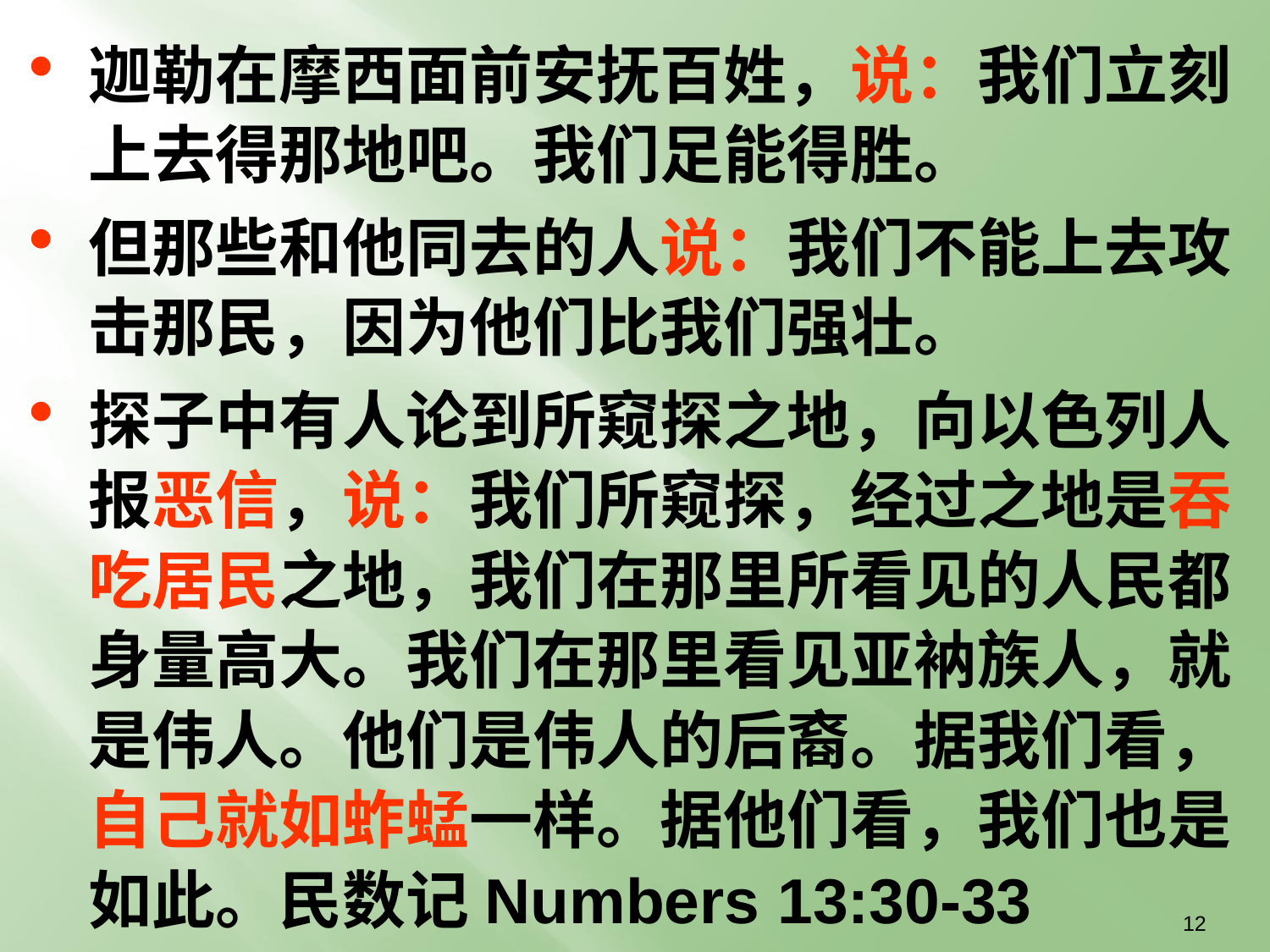

迦勒在摩西面前安抚百姓，说：我们立刻上去得那地吧。我们足能得胜。
但那些和他同去的人说：我们不能上去攻击那民，因为他们比我们强壮。
探子中有人论到所窥探之地，向以色列人报恶信，说：我们所窥探，经过之地是吞吃居民之地，我们在那里所看见的人民都身量高大。我们在那里看见亚衲族人，就是伟人。他们是伟人的后裔。据我们看，自己就如蚱蜢一样。据他们看，我们也是如此。民数记Numbers 13:30-33
12